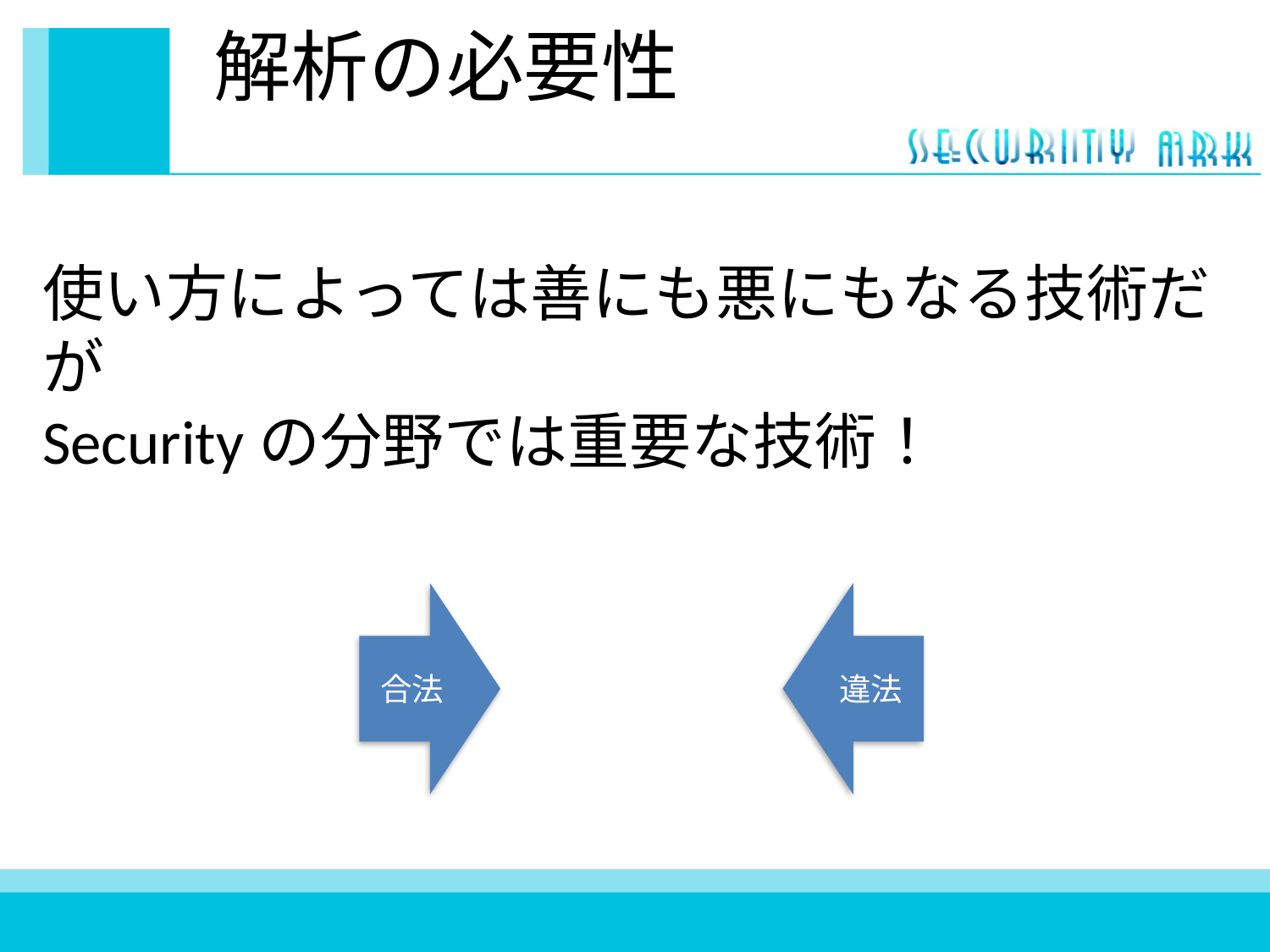

# 解析の必要性
使い方によっては善にも悪にもなる技術だが
Securityの分野では重要な技術！
合法
違法